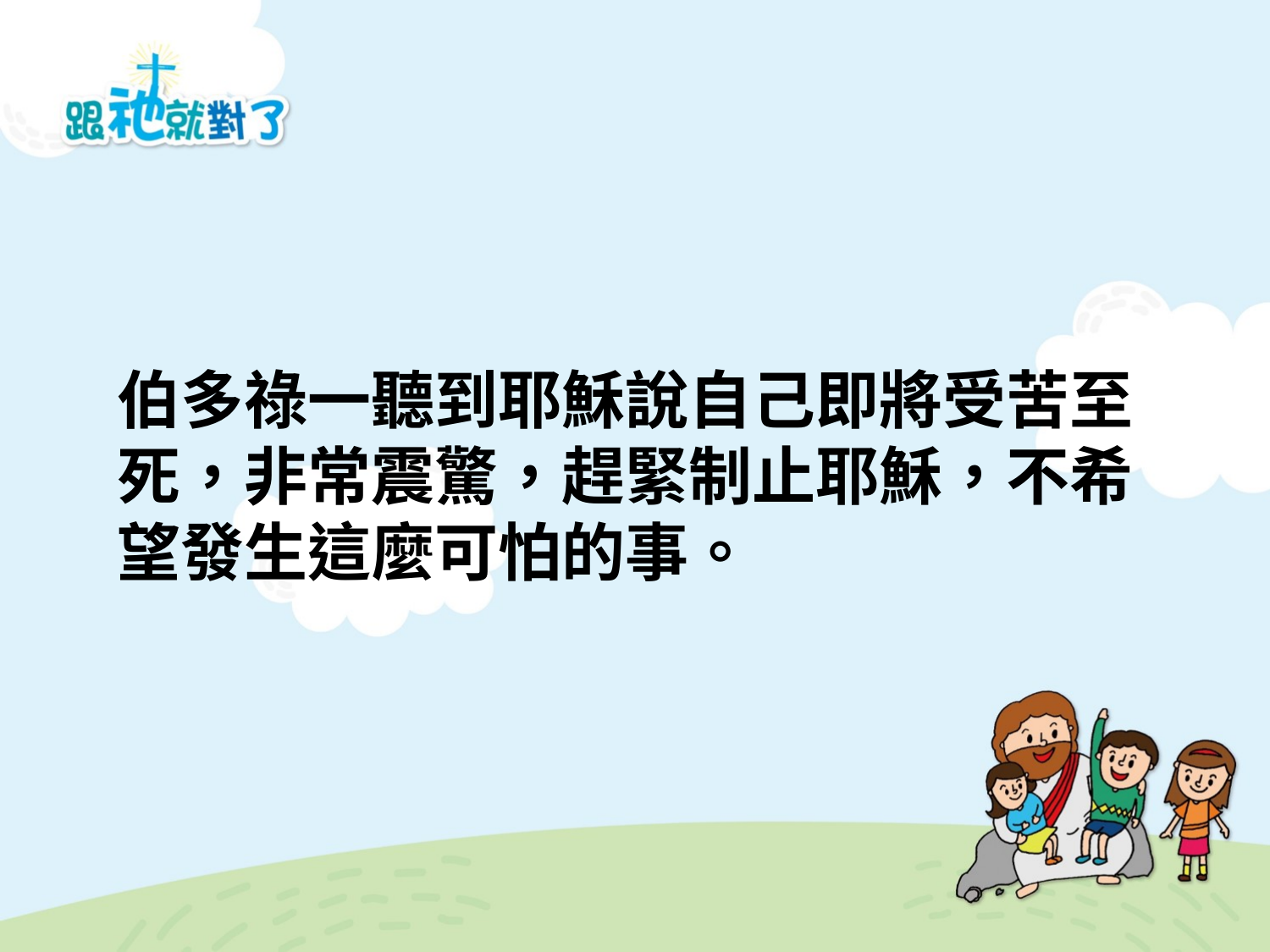

伯多祿一聽到耶穌說自己即將受苦至死，非常震驚，趕緊制止耶穌，不希望發生這麼可怕的事。